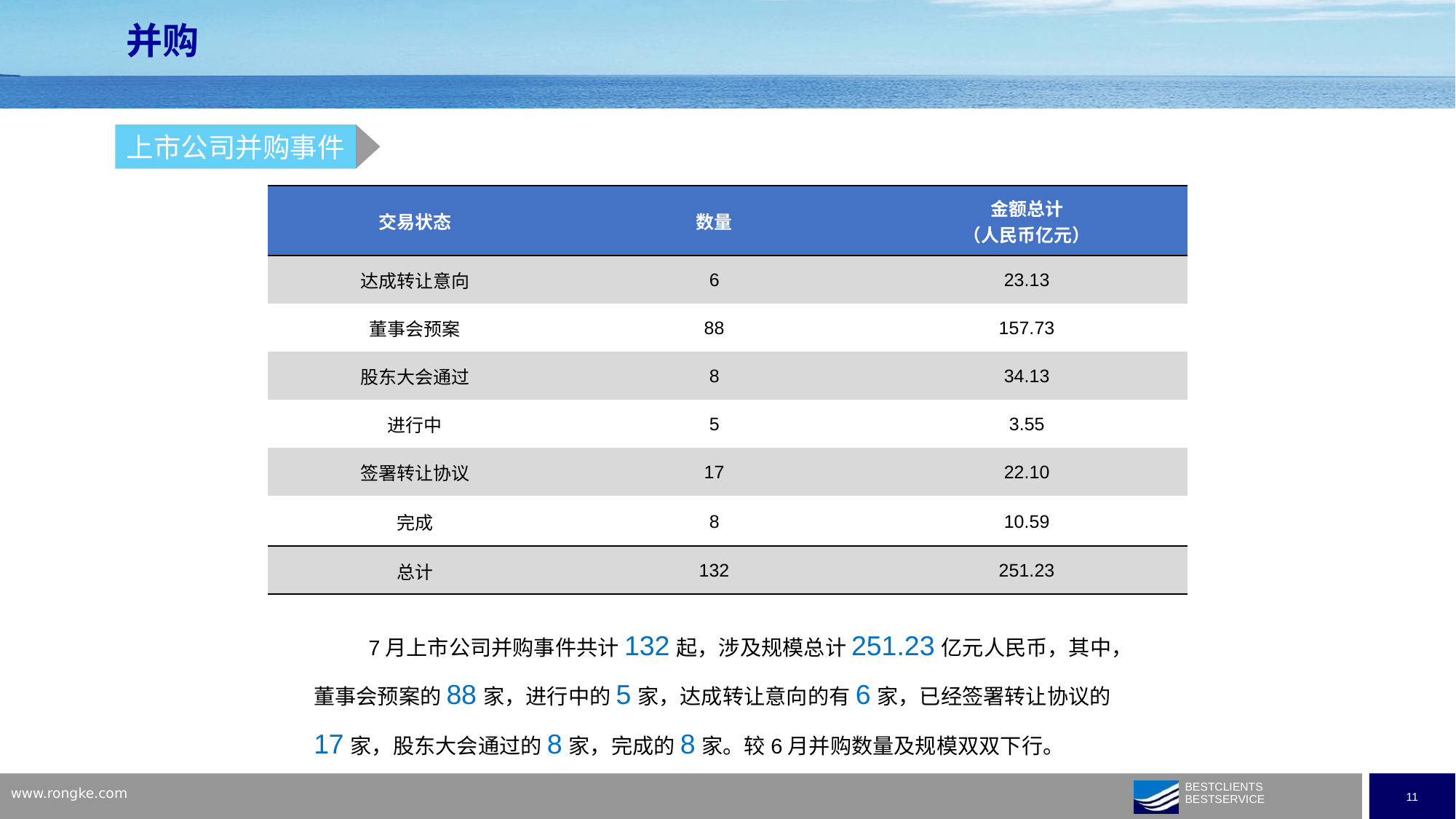

并购
上市公司并购事件

| 交易状态 | 数量 | 金额总计 （人民币亿元） |
| --- | --- | --- |
| 达成转让意向 | 6 | 23.13 |
| 董事会预案 | 88 | 157.73 |
| 股东大会通过 | 8 | 34.13 |
| 进行中 | 5 | 3.55 |
| 签署转让协议 | 17 | 22.10 |
| 完成 | 8 | 10.59 |
| 总计 | 132 | 251.23 |
7月上市公司并购事件共计132起，涉及规模总计251.23亿元人民币，其中，董事会预案的88家，进行中的5家，达成转让意向的有6家，已经签署转让协议的17家，股东大会通过的8家，完成的8家。较6月并购数量及规模双双下行。